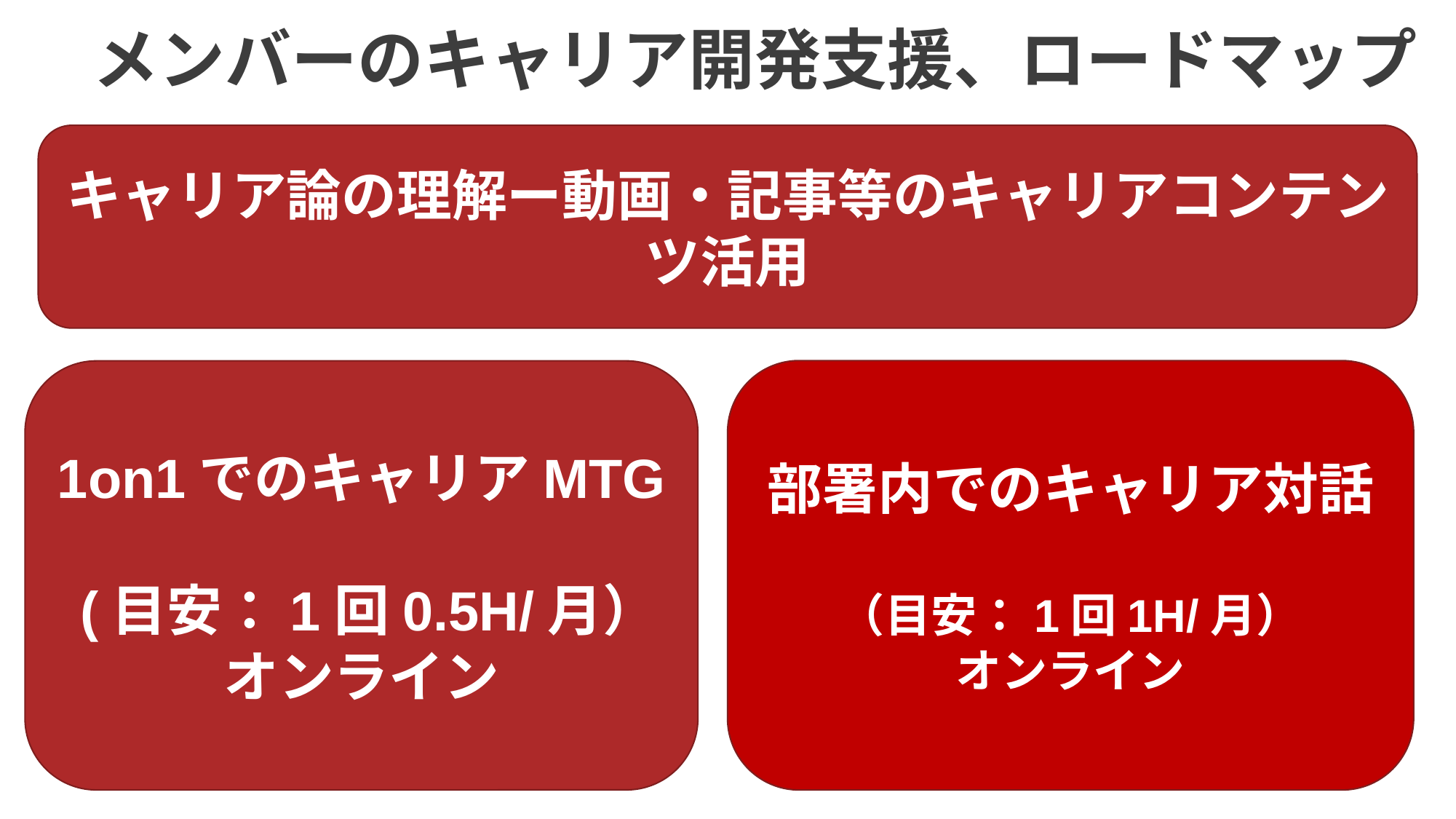

メンバーのキャリア開発支援、ロードマップ
キャリア論の理解ー動画・記事等のキャリアコンテンツ活用
部署内でのキャリア対話

（目安：1回1H/月）
オンライン
1on1でのキャリアMTG

 (目安：1回0.5H/月）
オンライン